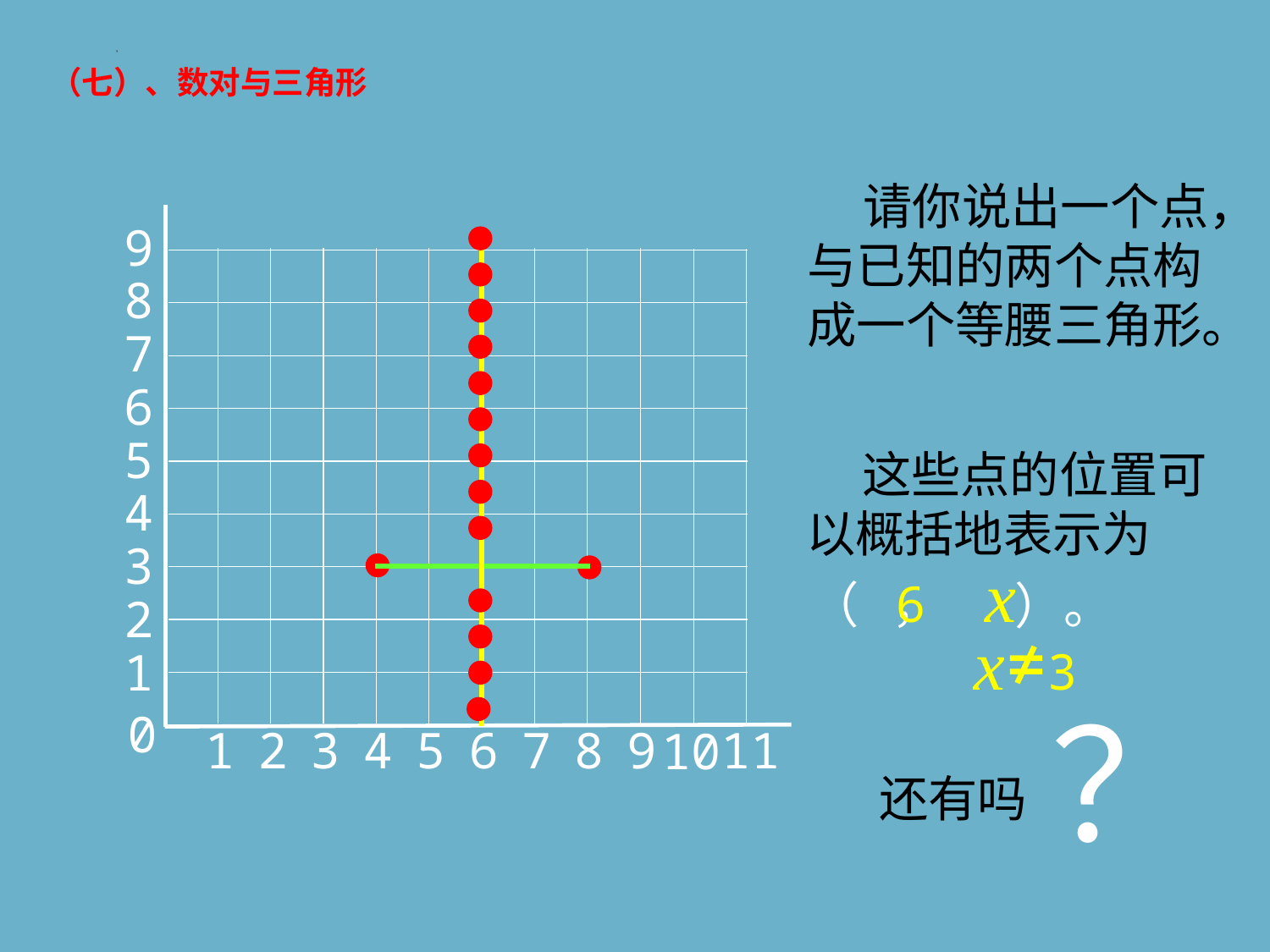

（七）、数对与三角形
    请你说出一个点，与已知的两个点构成一个等腰三角形。
9
8
7
6
5
4
3
2
1
0
1
2
3
4
5
6
7
8
9
11
10

    这些点的位置可以概括地表示为
（   ，
   ）。

6  x

x≠3

？
   还有吗